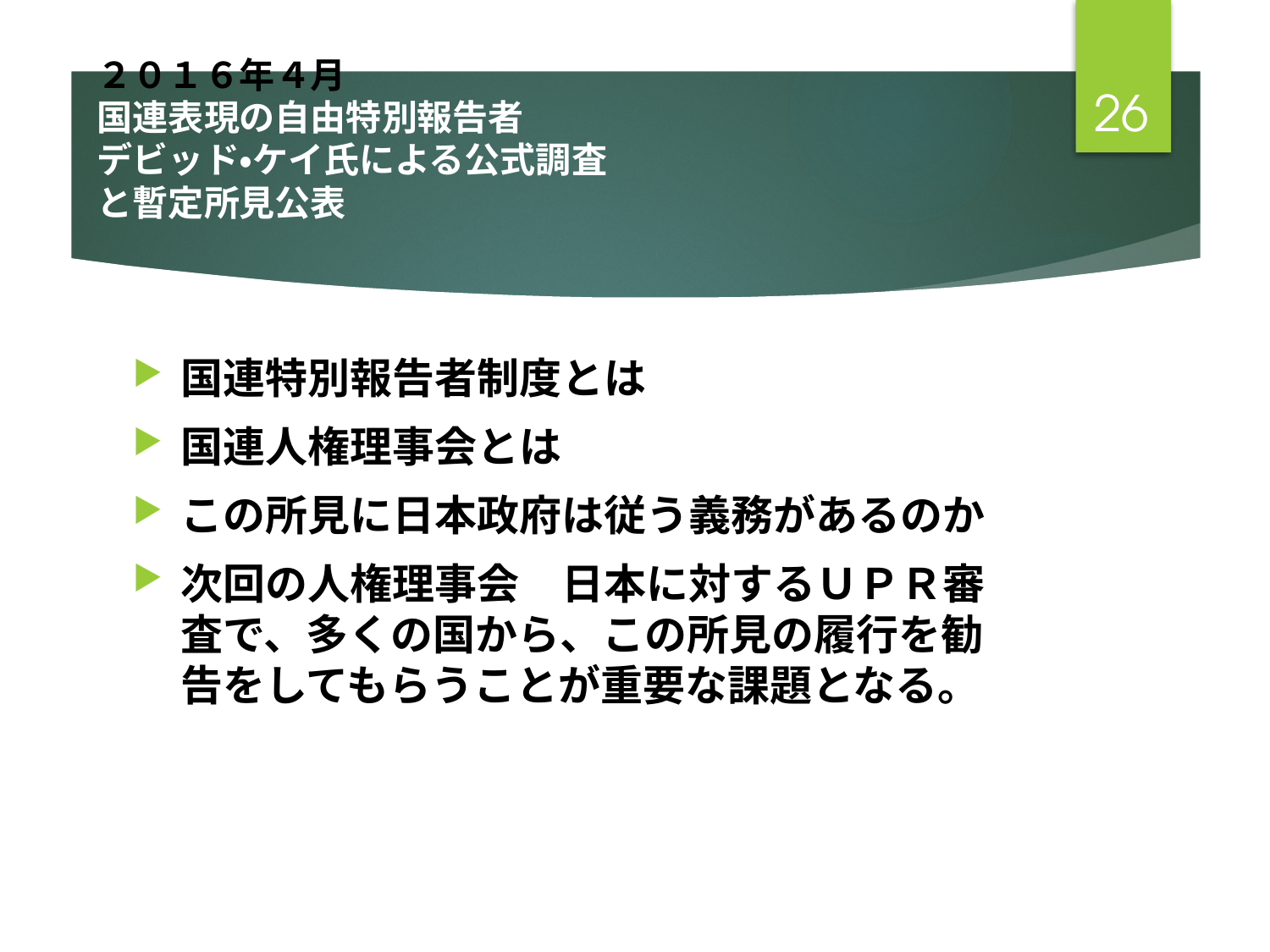

26
# ２０１６年４月 国連表現の自由特別報告者 デビッド・ケイ氏による公式調査 と暫定所見公表
国連特別報告者制度とは
国連人権理事会とは
この所見に日本政府は従う義務があるのか
次回の人権理事会　日本に対するＵＰＲ審査で、多くの国から、この所見の履行を勧告をしてもらうことが重要な課題となる。